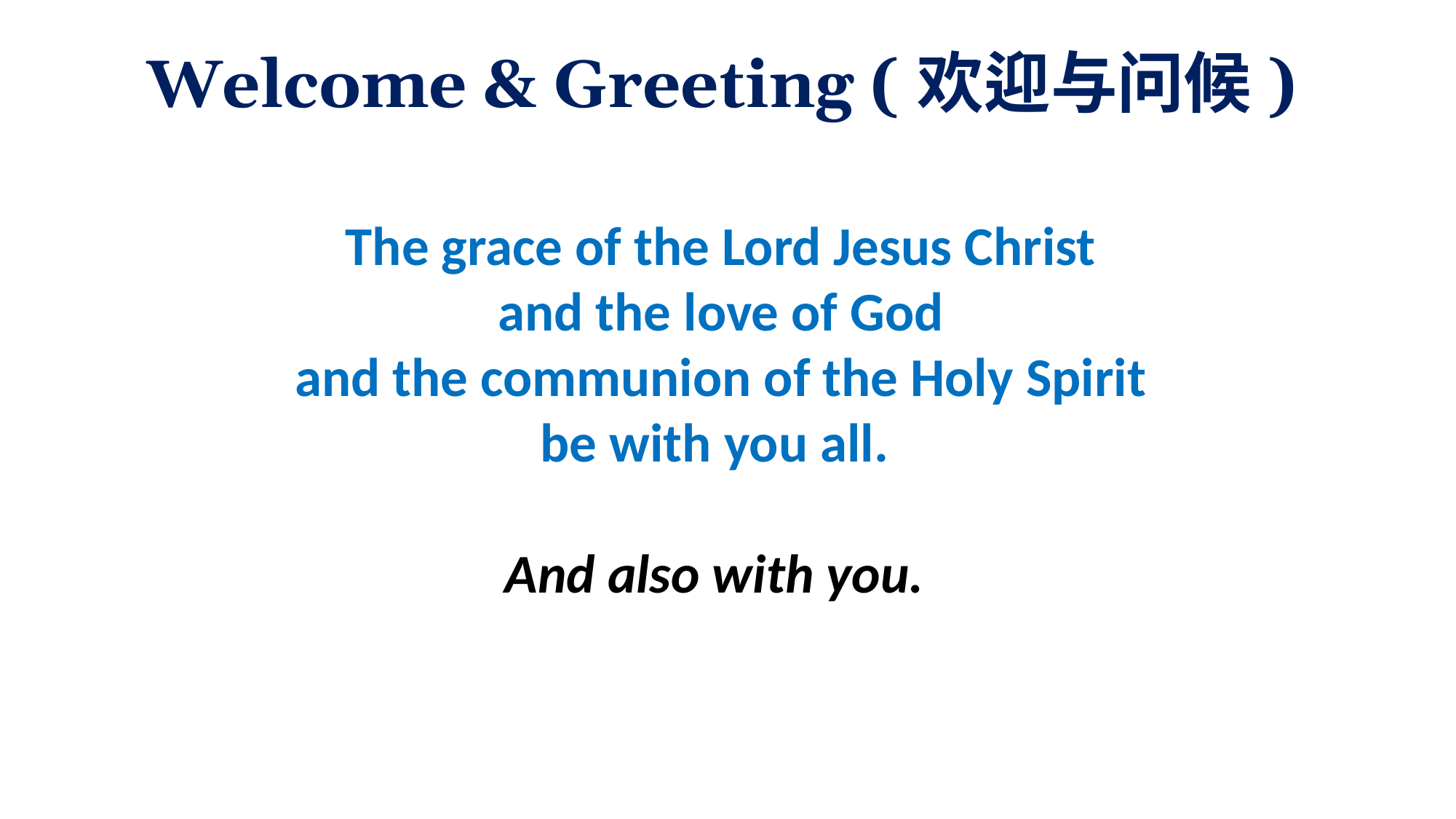

Welcome & Greeting (欢迎与问候)
The grace of the Lord Jesus Christ
and the love of God
and the communion of the Holy Spirit
be with you all.

And also with you.